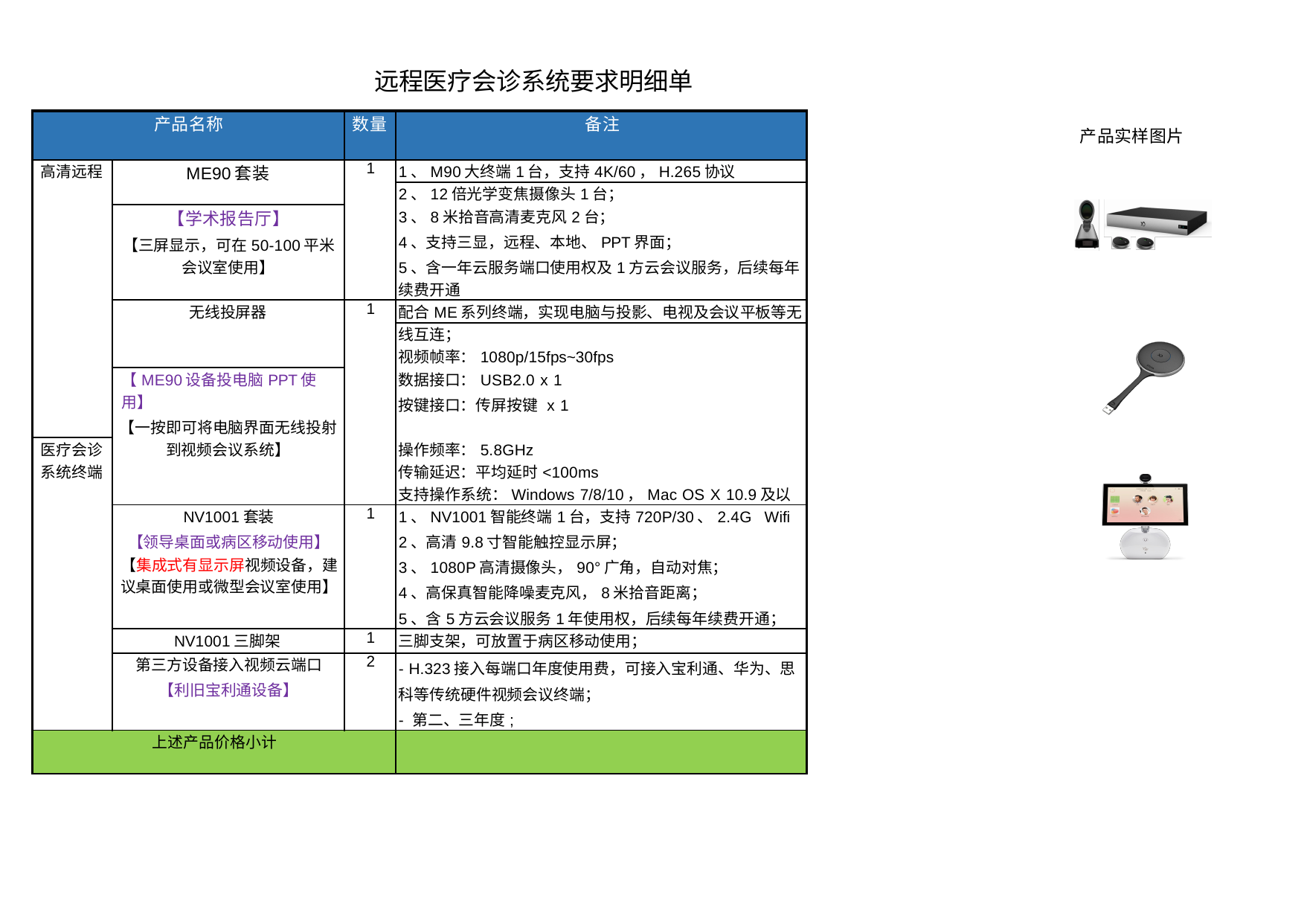

远程医疗会诊系统要求明细单

产品实样图片
| 产品名称 |  | 数量 | 备注 |
| --- | --- | --- | --- |
| 高清远程 | ME90套装 | 1 | 1、M90大终端1台，支持4K/60，H.265协议 |
|  |  |  | 2、12倍光学变焦摄像头1台； |
|  | 【学术报告厅】 【三屏显示，可在50-100平米 |  | 3、8米拾音高清麦克风2台； 4、支持三显，远程、本地、PPT界面； |
|  | 会议室使用】 |  | 5、含一年云服务端口使用权及1方云会议服务，后续每年 |
|  |  |  | 续费开通 |
|  | 无线投屏器 | 1 | 配合ME系列终端，实现电脑与投影、电视及会议平板等无 |
|  |  |  | 线互连； |
|  |  |  | 视频帧率：1080p/15fps~30fps |
|  | 【ME90设备投电脑PPT使用】 【一按即可将电脑界面无线投射 |  | 数据接口：USB2.0 x 1 按键接口：传屏按键 x 1 |
| 医疗会诊 | 到视频会议系统】 |  | 操作频率：5.8GHz |
| 系统终端 |  |  | 传输延迟：平均延时<100ms |
|  |  |  | 支持操作系统：Windows 7/8/10，Mac OS X 10.9及以 |
|  | NV1001套装 【领导桌面或病区移动使用】 【集成式有显示屏视频设备，建 议桌面使用或微型会议室使用】 | 1 | 1、NV1001智能终端1台，支持720P/30、2.4G Wifi 2、高清9.8寸智能触控显示屏； 3、1080P高清摄像头，90°广角，自动对焦； 4、高保真智能降噪麦克风，8米拾音距离； 5、含5方云会议服务1年使用权，后续每年续费开通； |
|  | NV1001三脚架 | 1 | 三脚支架，可放置于病区移动使用； |
|  | 第三方设备接入视频云端口 【利旧宝利通设备】 | 2 | - H.323接入每端口年度使用费，可接入宝利通、华为、思 科等传统硬件视频会议终端； - 第二、三年度; |
| 上述产品价格小计 |  |  |  |